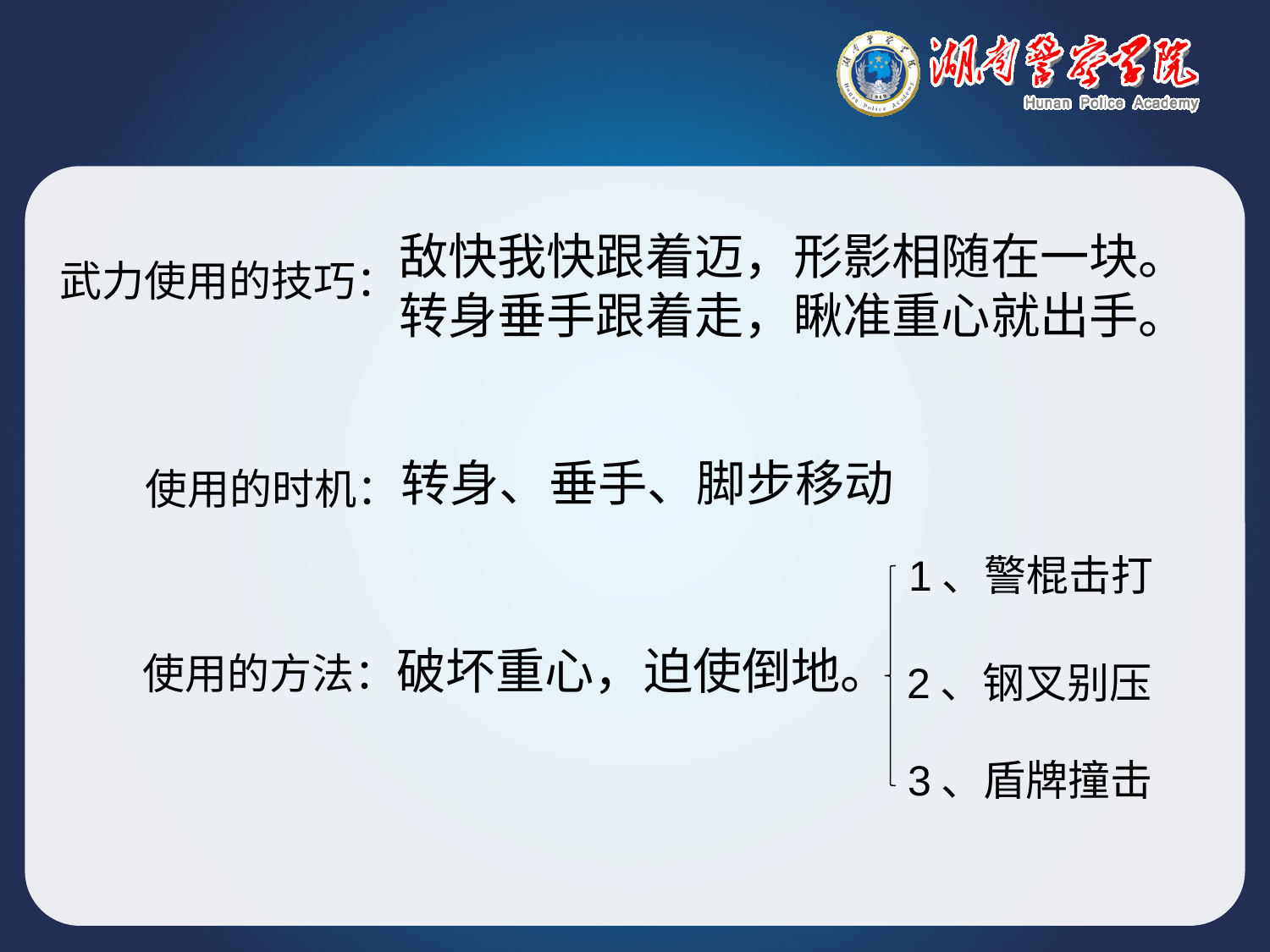

敌快我快跟着迈，形影相随在一块。
转身垂手跟着走，瞅准重心就出手。

武力使用的技巧：
转身、垂手、脚步移动
使用的时机：
1、警棍击打

使用的方法：破坏重心，迫使倒地。
2、钢叉别压
3、盾牌撞击